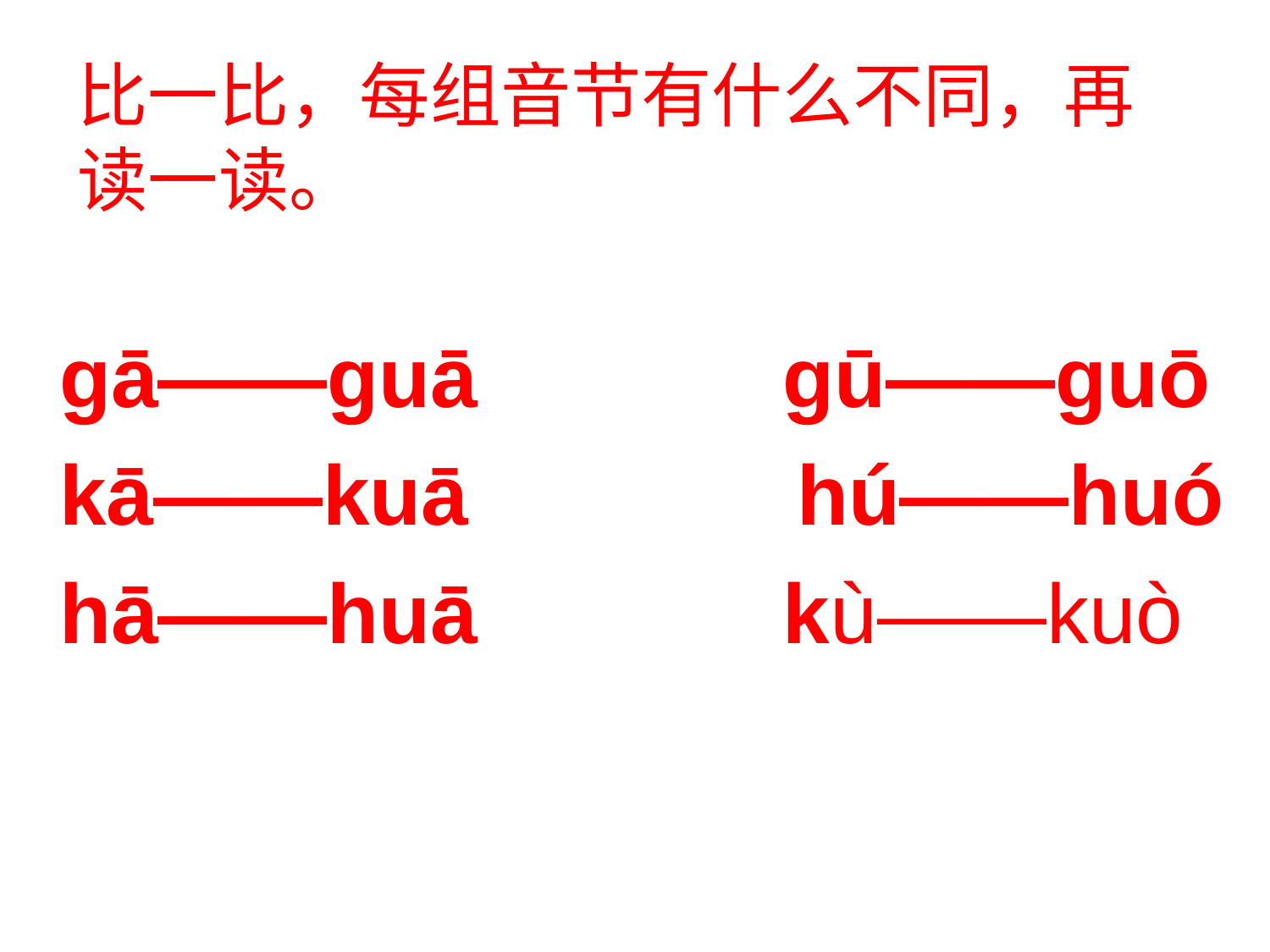

# 比一比，每组音节有什么不同，再读一读。
  gā——guā             gū——guō
  kā——kuā              hú——huó
  hā——huā             kù——kuò